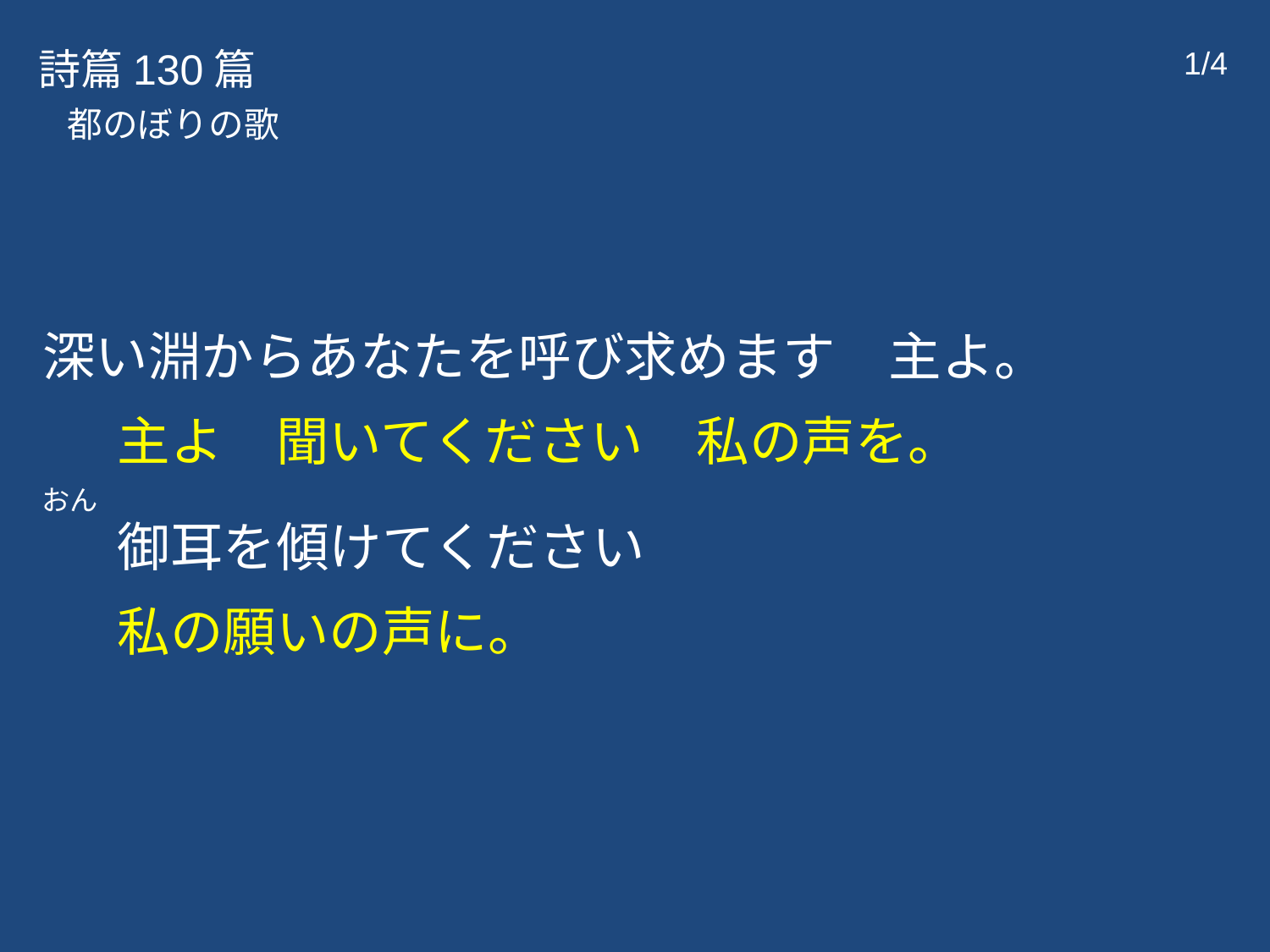

詩篇130篇
1/4
都のぼりの歌

深い淵からあなたを呼び求めます　主よ。
主よ　聞いてください　私の声を。
御耳を傾けてください
私の願いの声に。
おん